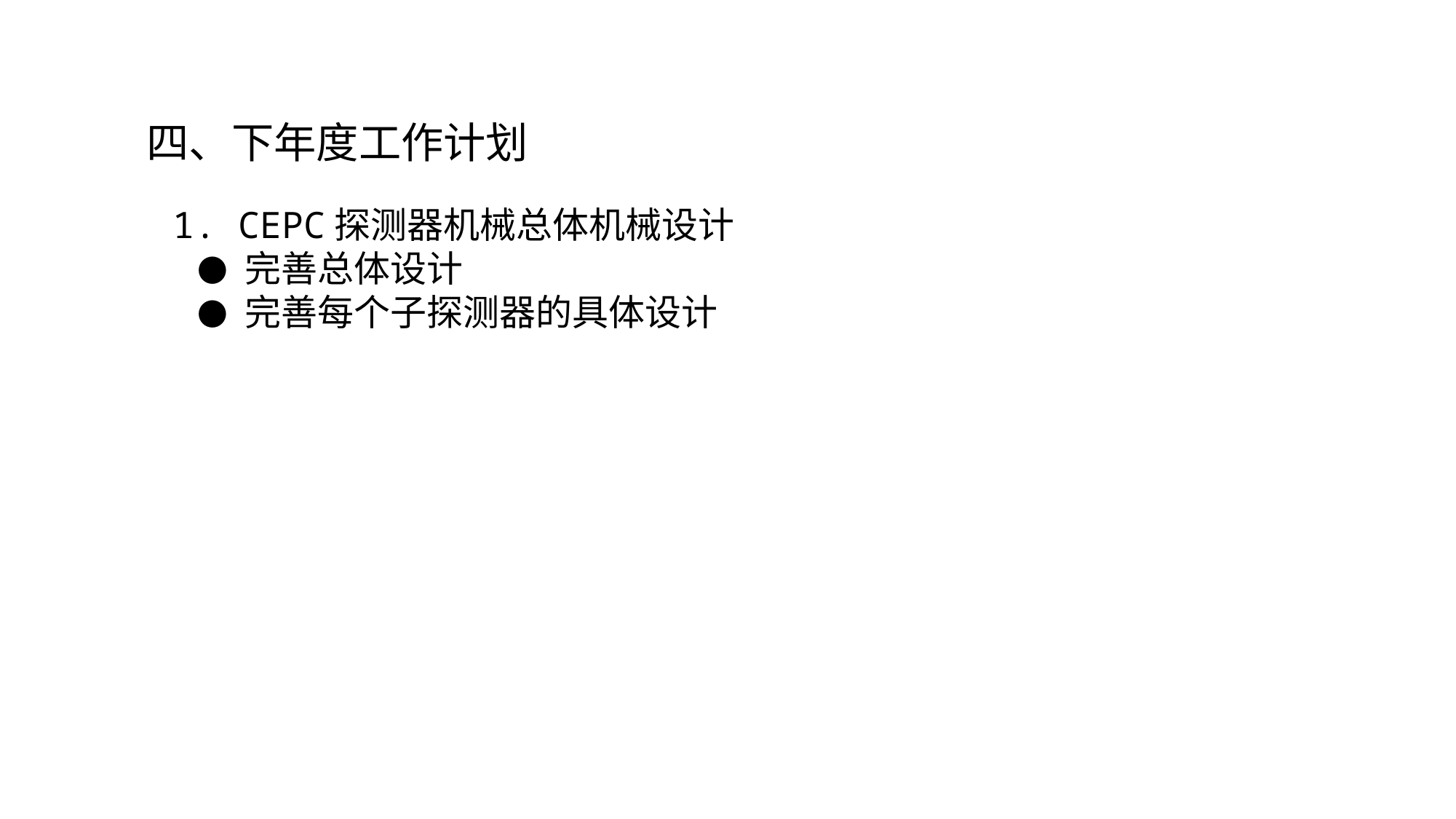

四、下年度工作计划
1. CEPC探测器机械总体机械设计
   ● 完善总体设计
   ● 完善每个子探测器的具体设计